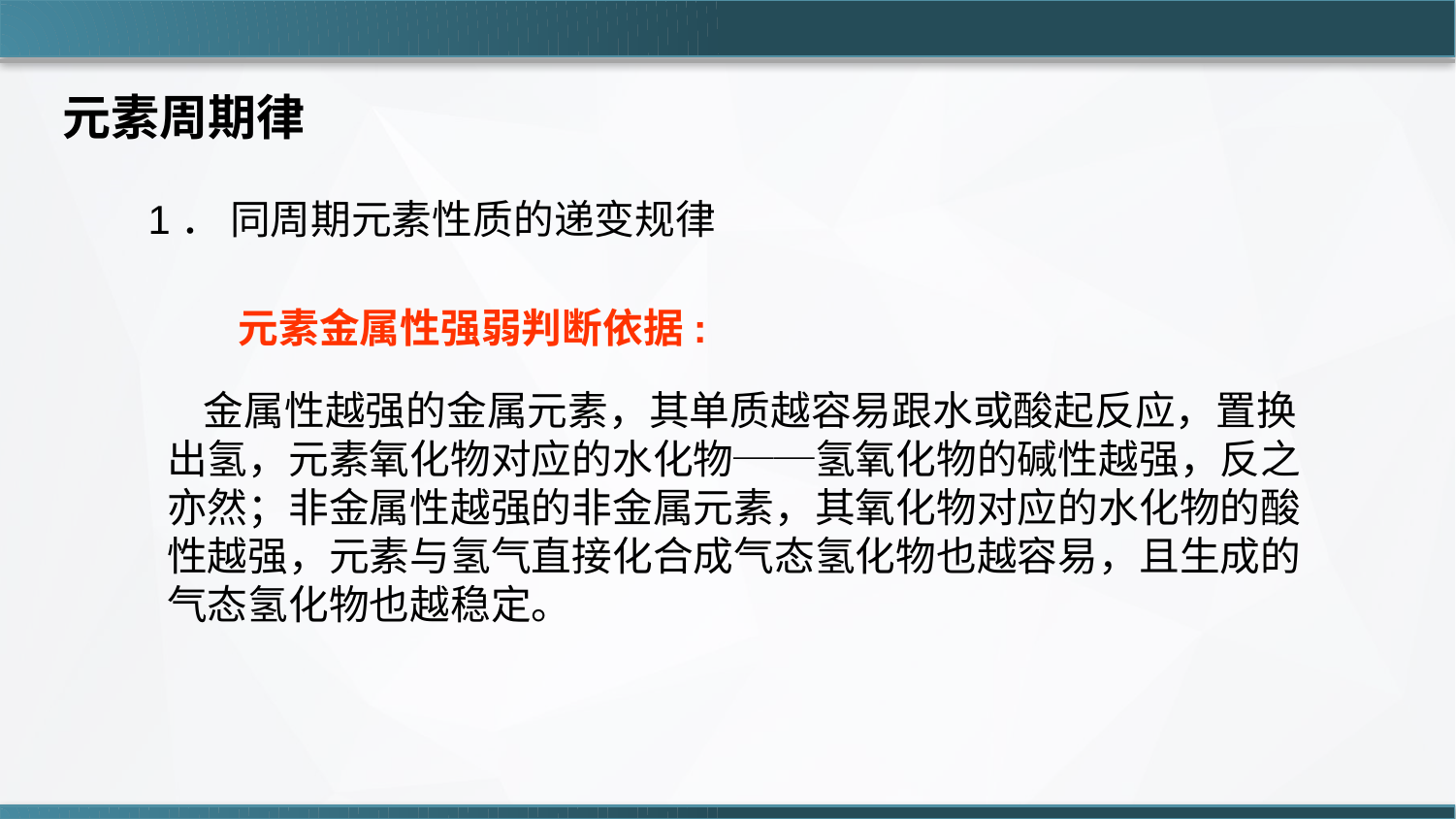

元素周期律
1． 同周期元素性质的递变规律
元素金属性强弱判断依据:
   金属性越强的金属元素，其单质越容易跟水或酸起反应，置换出氢，元素氧化物对应的水化物──氢氧化物的碱性越强，反之亦然；非金属性越强的非金属元素，其氧化物对应的水化物的酸性越强，元素与氢气直接化合成气态氢化物也越容易，且生成的气态氢化物也越稳定。